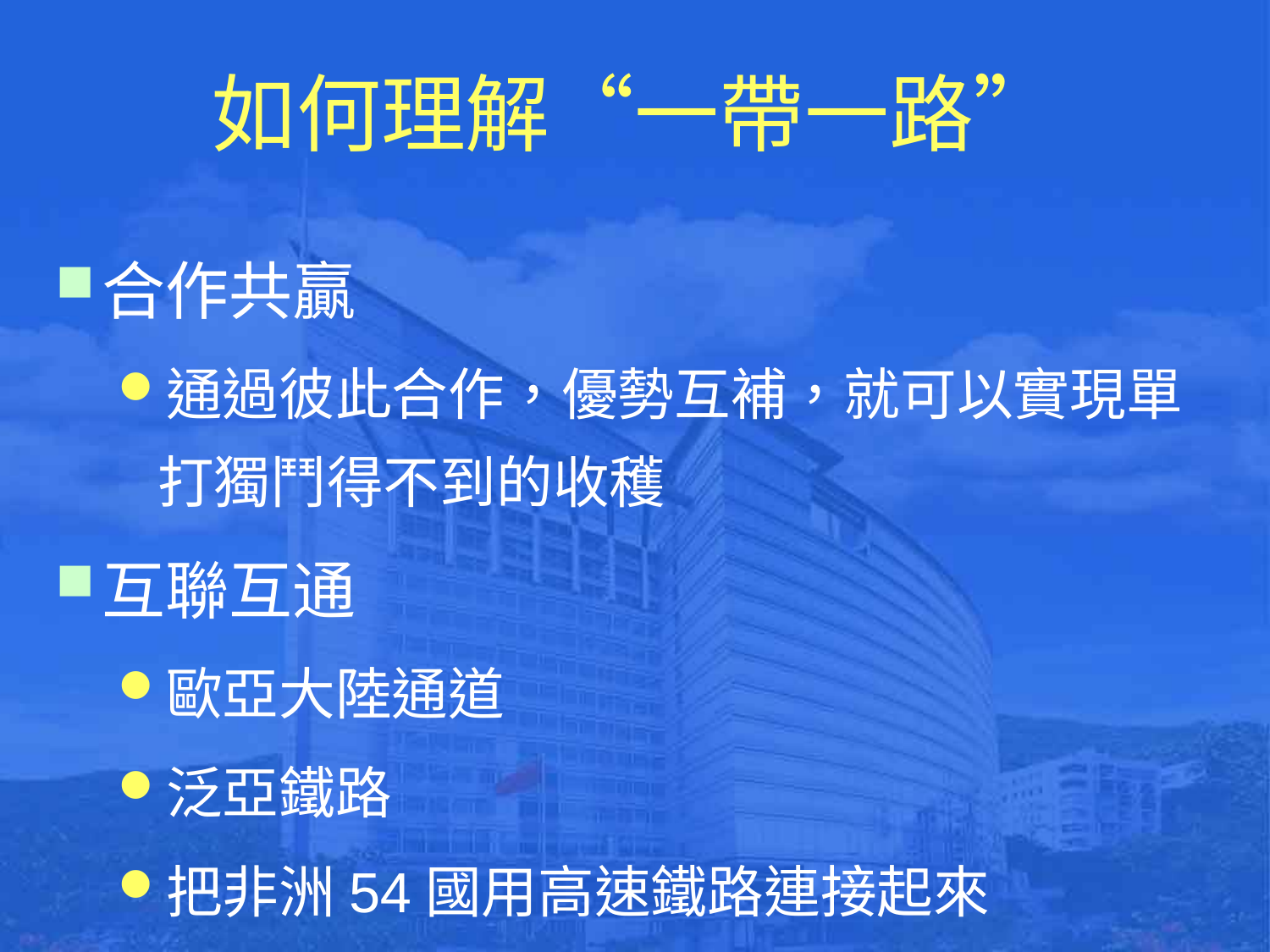

# 如何理解“一帶一路”
合作共贏
通過彼此合作，優勢互補，就可以實現單打獨鬥得不到的收穫
互聯互通
歐亞大陸通道
泛亞鐵路
把非洲54國用高速鐵路連接起來